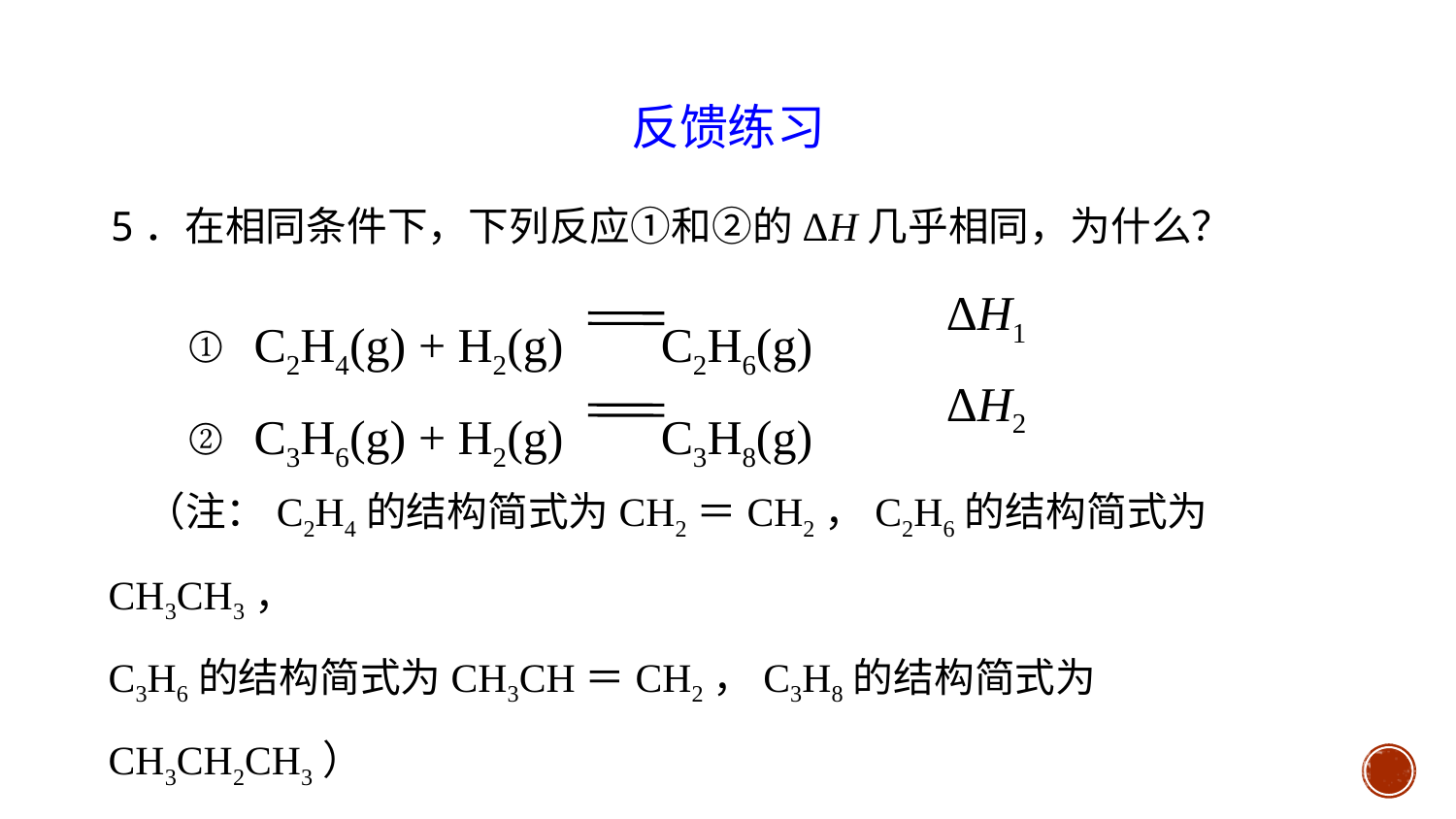

反馈练习
5．在相同条件下，下列反应①和②的ΔH几乎相同，为什么？
① C2H4(g) + H2(g)        C2H6(g)
ΔH1
② C3H6(g) + H2(g)        C3H8(g)
ΔH2
   （注：C2H4的结构简式为CH2＝CH2，C2H6的结构简式为CH3CH3，
C3H6的结构简式为CH3CH＝CH2，C3H8的结构简式为CH3CH2CH3）